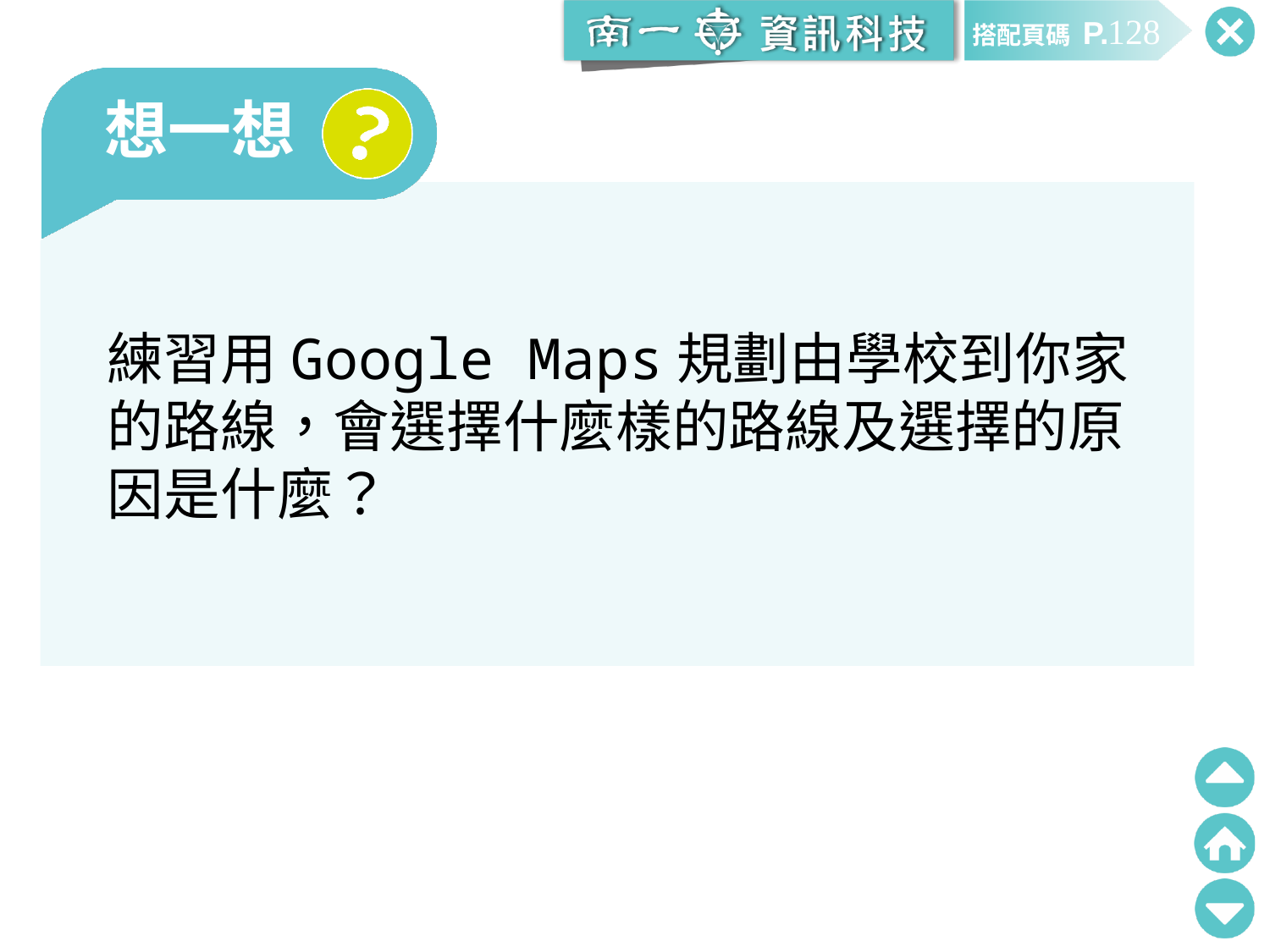

128
# 練習用Google Maps規劃由學校到你家的路線，會選擇什麼樣的路線及選擇的原因是什麼？